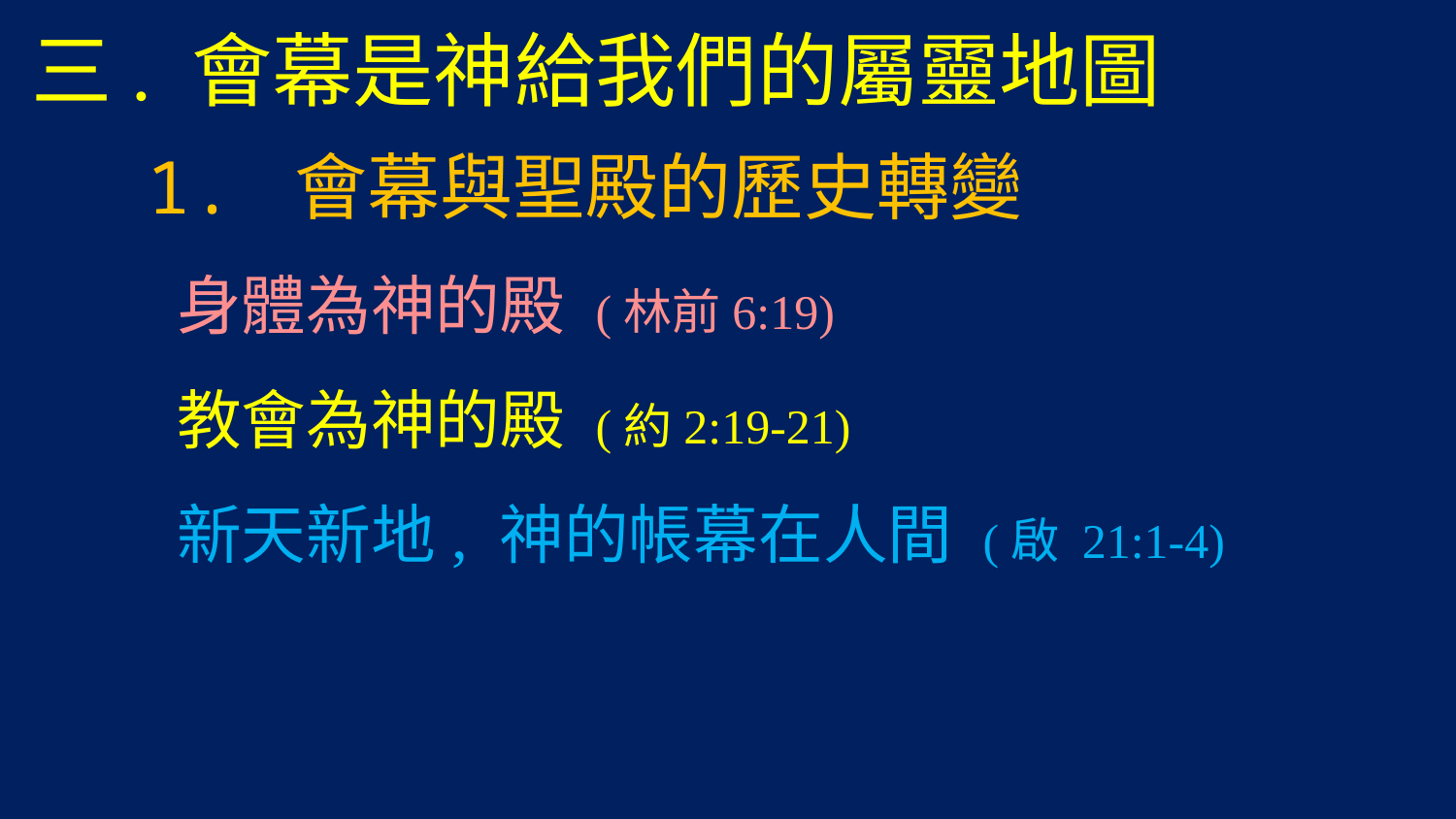

# 三. 會幕是神給我們的屬靈地圖
   1. 會幕與聖殿的歷史轉變
          身體為神的殿 (林前6:19)
          教會為神的殿 (約2:19-21)
          新天新地, 神的帳幕在人間 (啟 21:1-4)